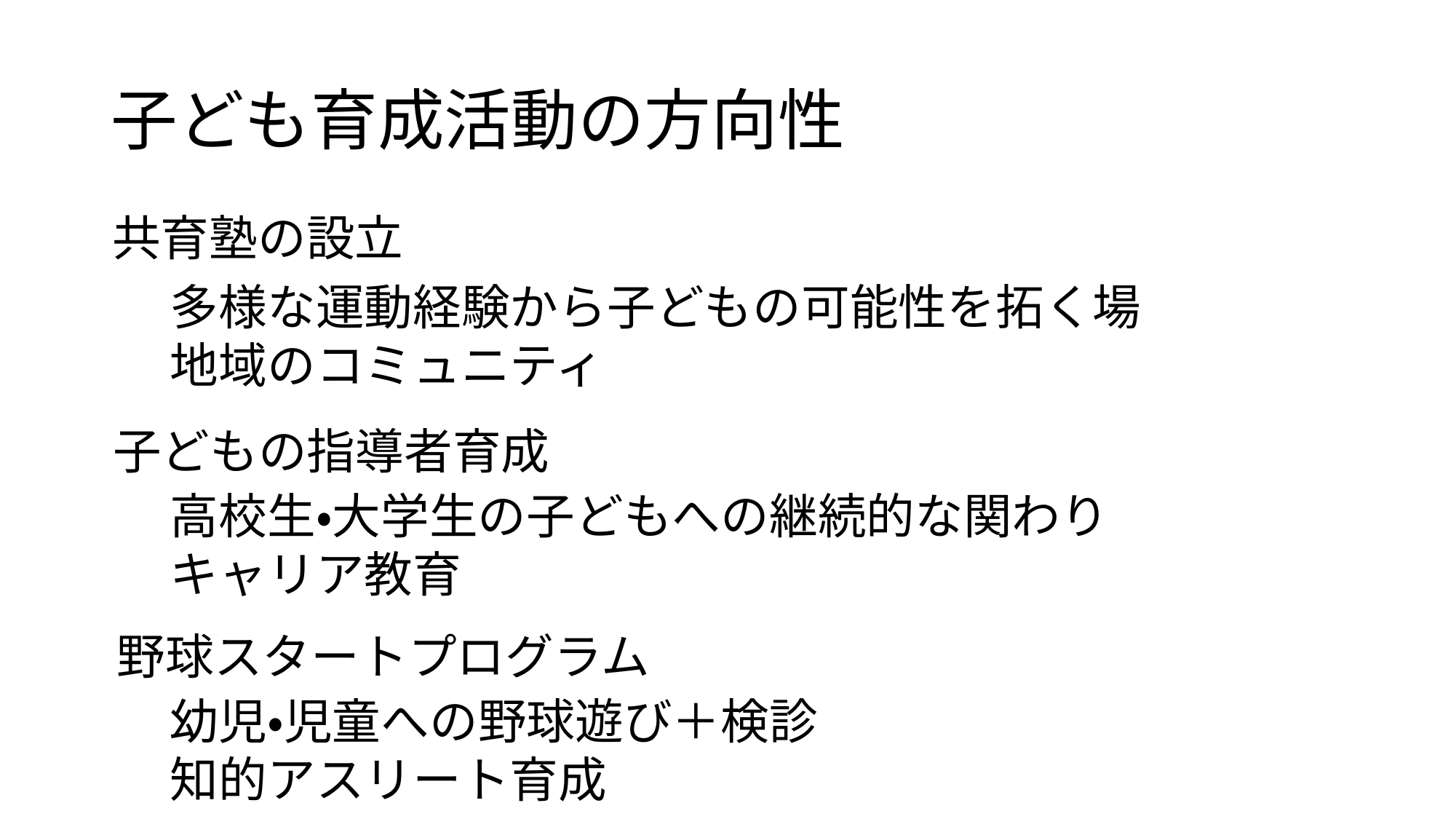

# 子ども育成活動の方向性
共育塾の設立
多様な運動経験から子どもの可能性を拓く場
地域のコミュニティ
子どもの指導者育成
高校生・大学生の子どもへの継続的な関わり
キャリア教育
野球スタートプログラム
幼児・児童への野球遊び＋検診
知的アスリート育成